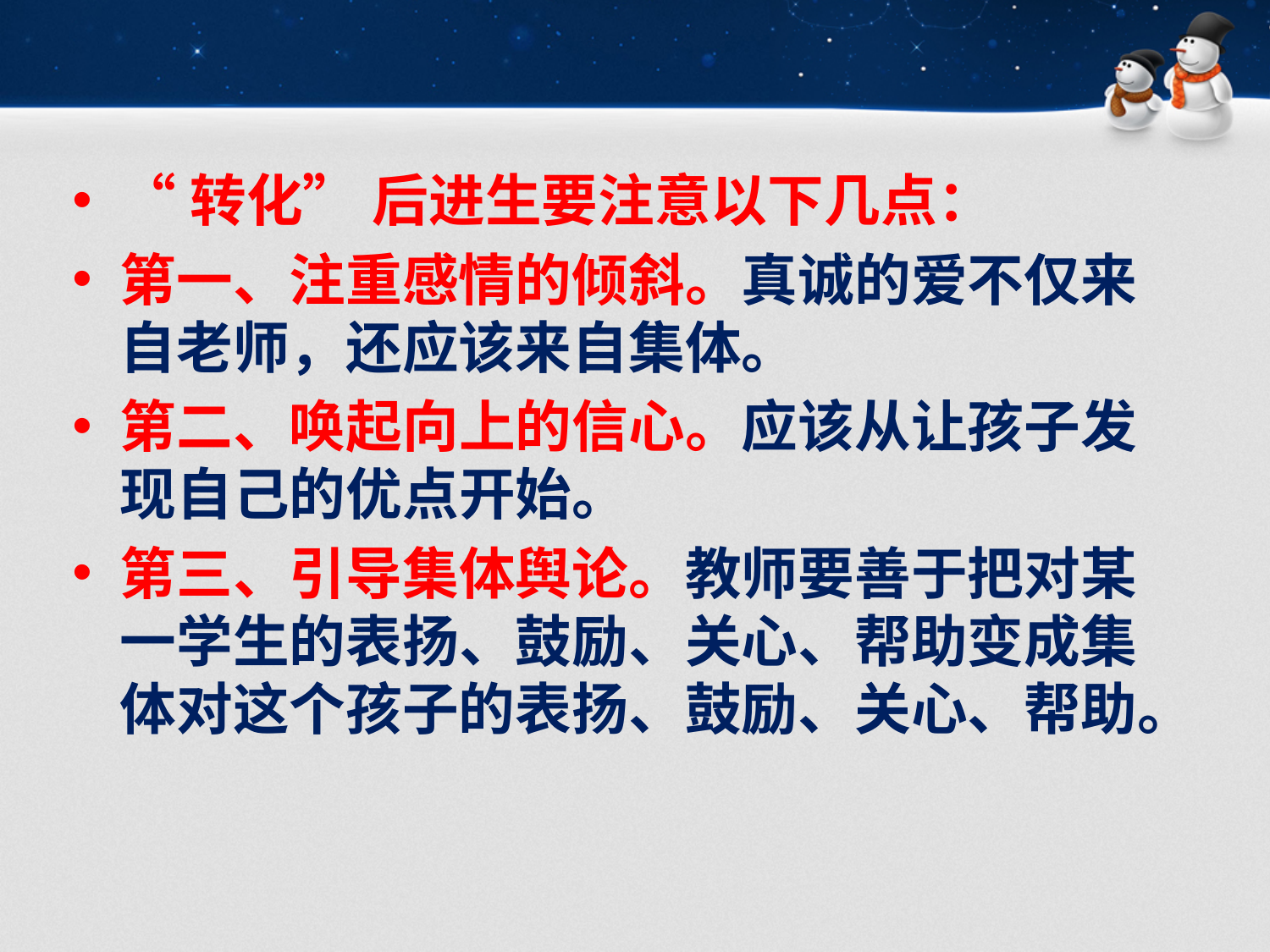

#
“转化” 后进生要注意以下几点：
第一、注重感情的倾斜。真诚的爱不仅来自老师，还应该来自集体。
第二、唤起向上的信心。应该从让孩子发现自己的优点开始。
第三、引导集体舆论。教师要善于把对某一学生的表扬、鼓励、关心、帮助变成集体对这个孩子的表扬、鼓励、关心、帮助。